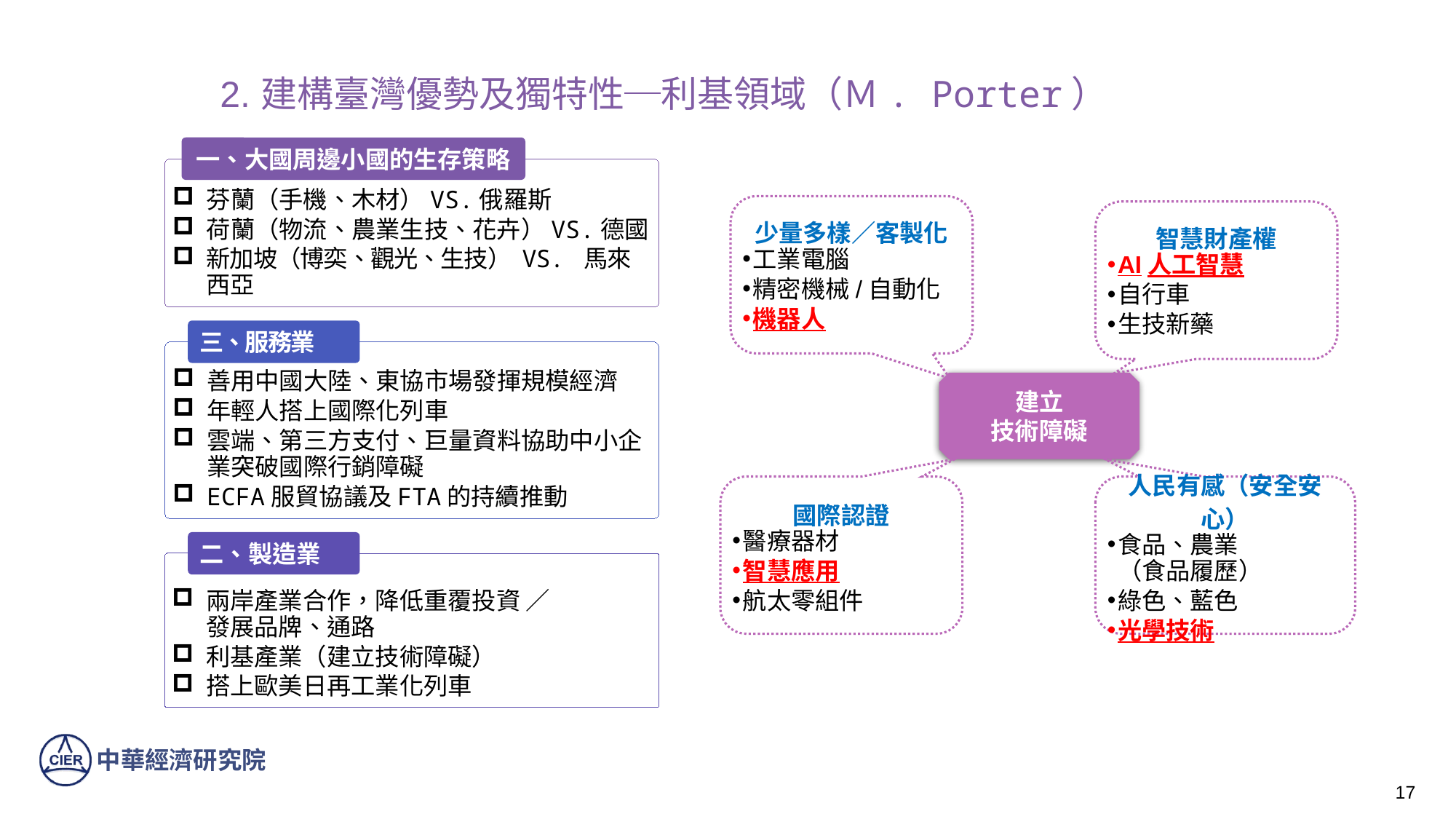

建構臺灣優勢及獨特性─利基領域（Ｍ. Porter）
一、大國周邊小國的生存策略
芬蘭（手機、木材）VS.俄羅斯
荷蘭（物流、農業生技、花卉）VS.德國
新加坡（博奕、觀光、生技） VS. 馬來西亞
三、服務業
善用中國大陸、東協市場發揮規模經濟
年輕人搭上國際化列車
雲端、第三方支付、巨量資料協助中小企業突破國際行銷障礙
ECFA服貿協議及FTA的持續推動
二、製造業
兩岸產業合作，降低重覆投資 ／
發展品牌、通路
利基產業（建立技術障礙）
搭上歐美日再工業化列車
少量多樣／客製化
工業電腦
精密機械/自動化
機器人
智慧財產權
AI人工智慧
自行車
生技新藥
建立
技術障礙
國際認證
醫療器材
智慧應用
航太零組件
人民有感（安全安心）
食品、農業
（食品履歷）
綠色、藍色
光學技術